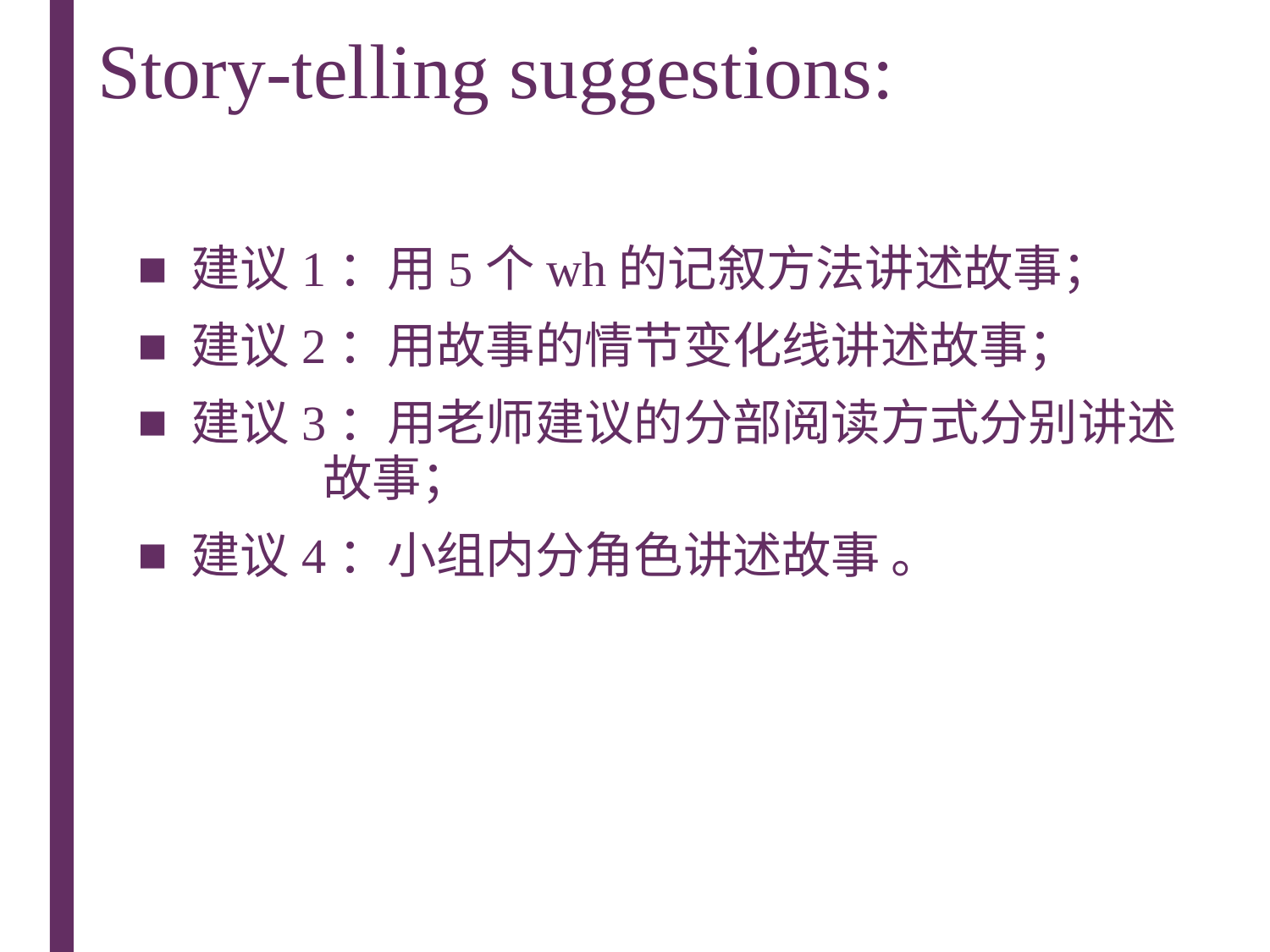

# Story-telling suggestions:
建议1：用5个wh的记叙方法讲述故事；
建议2：用故事的情节变化线讲述故事；
建议3：用老师建议的分部阅读方式分别讲述              故事；
建议4：小组内分角色讲述故事 。